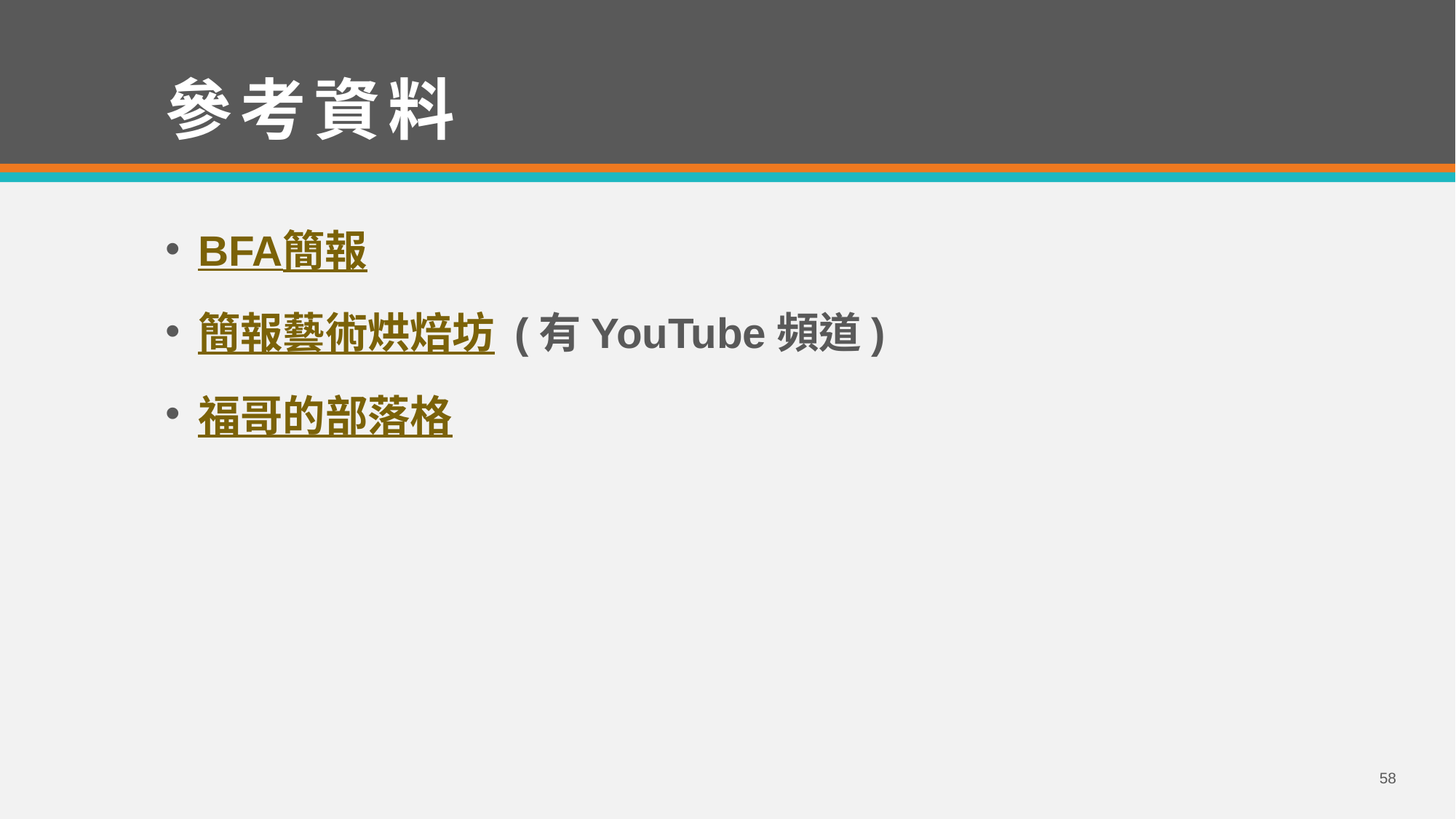

# 參考資料
BFA簡報
簡報藝術烘焙坊 (有YouTube頻道)
福哥的部落格
58